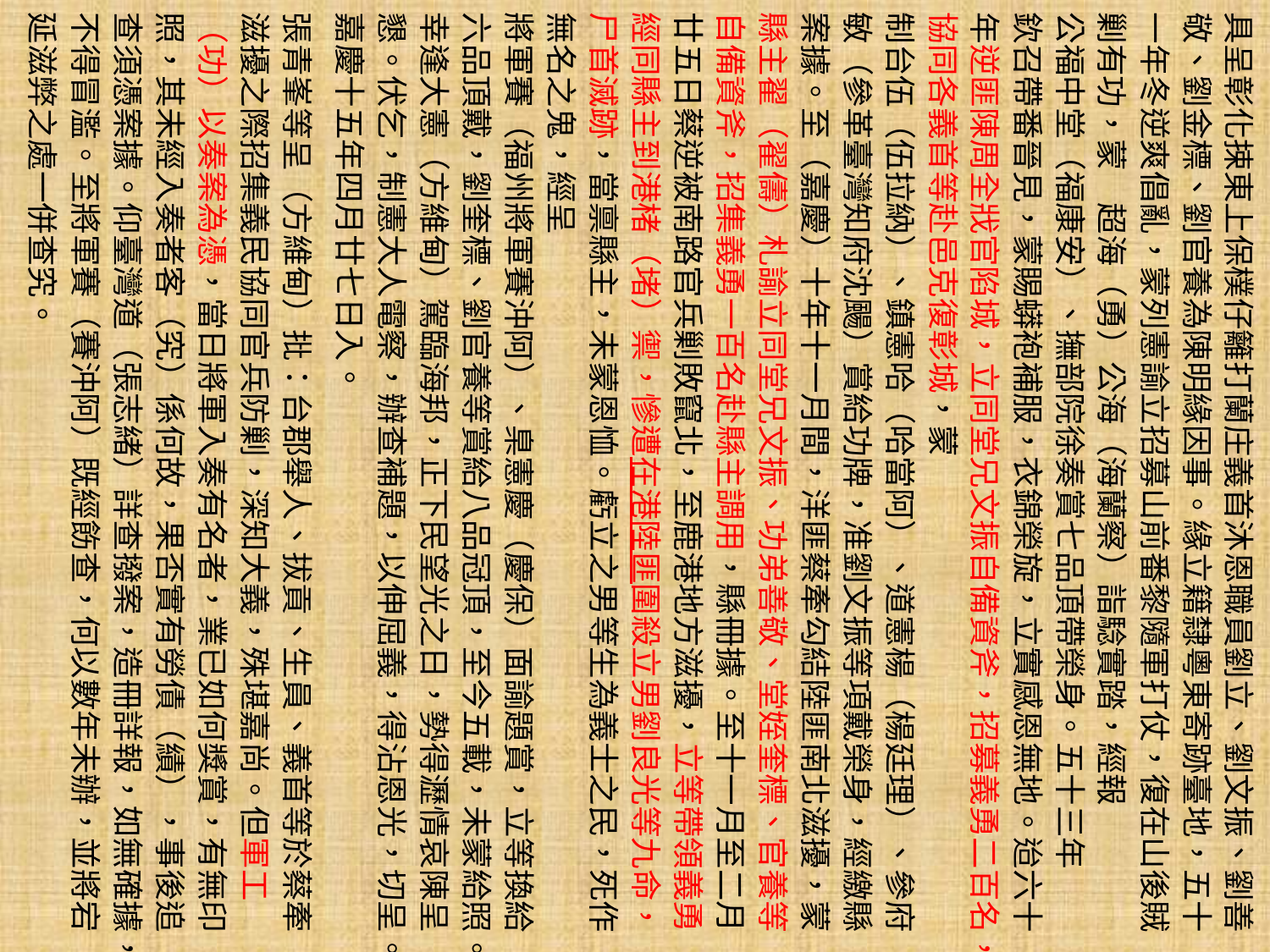

具呈彰化捒東上保樸仔籬打蘭庄義首沐恩職員劉立、劉文振、劉善敬、劉金標、劉官養為陳明緣因事。緣立籍隸粵東寄跡臺地，五十一年冬逆爽倡亂，蒙列憲諭立招募山前番黎隨軍打仗，復在山後賊剿有功，蒙　超海（勇）公海（海蘭察）詣騐實踏，經報
公福中堂（福康安）、撫部院徐奏賞七品頂帶榮身。五十三年
欽召帶番晉見，蒙賜蟒袍補服，衣錦榮旋，立實感恩無地。迨六十年逆匪陳周全戕官陷城，立同堂兄文振自備資斧，招募義勇二百名，協同各義首等赴邑克復彰城，蒙
制台伍（伍拉納）、鎮憲哈（哈當阿）、道憲楊（楊廷理）、參府敏（參革臺灣知府沈颺）賞給功牌，准劉文振等項戴榮身，經繳縣案據。至（嘉慶）十年十一月間，洋匪蔡牽勾結陸匪南北滋擾，蒙縣主翟（翟儔）札諭立同堂兄文振、功弟善敬、堂姪奎標、官養等自備資斧，招集義勇一百名赴縣主調用，縣冊據。至十一月至二月廿五日蔡逆被南路官兵剿敗竄北，至鹿港地方滋擾，立等帶領義勇經同縣主到港楮（堵）禦，慘遭在港陸匪圍殺立男劉良光等九命，尸首滅跡，當禀縣主，未蒙恩恤。虧立之男等生為義士之民，死作無名之鬼，經呈
將軍賽（福州將軍賽沖阿）、臬憲慶（慶保）面諭題賞，立等換給六品頂戴，劉奎標、劉官養等賞給八品冠頂，至今五載，未蒙給照。幸逢大憲（方維甸）駕臨海邦，正下民望光之日，勢得瀝情哀陳呈懇。伏乞，制憲大人電察，辦查補題，以伸屈義，得沾恩光，切呈。嘉慶十五年四月廿七日入。
張青峯等呈（方維甸）批：台郡舉人、拔貢、生員、義首等於蔡牽滋擾之際招集義民協同官兵防剿，深知大義，殊堪嘉尚。但軍工（功）以奏案為憑，當日將軍入奏有名者，業已如何獎賞，有無印照，其未經入奏者客（究）係何故，果否實有勞債（績），事後追查須憑案據。仰臺灣道（張志緒）詳查撥案，造冊詳報，如無確據，不得冒濫。至將軍賽（賽沖阿）既經飭查，何以數年未辦，並將宕延滋弊之處一併查究。